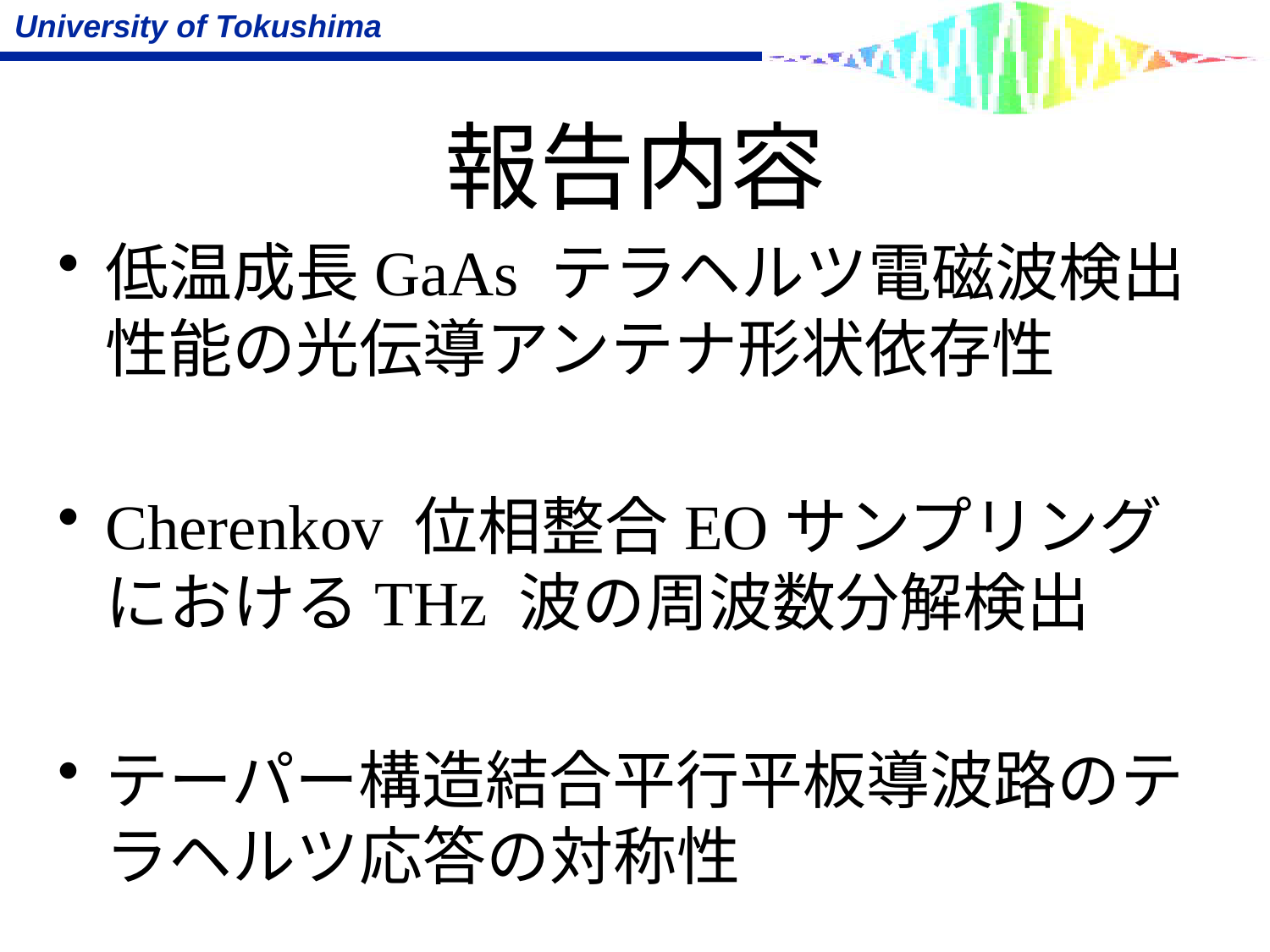

# 報告内容
低温成長GaAs テラヘルツ電磁波検出性能の光伝導アンテナ形状依存性

Cherenkov 位相整合EOサンプリングにおけるTHz 波の周波数分解検出

テーパー構造結合平行平板導波路のテラヘルツ応答の対称性